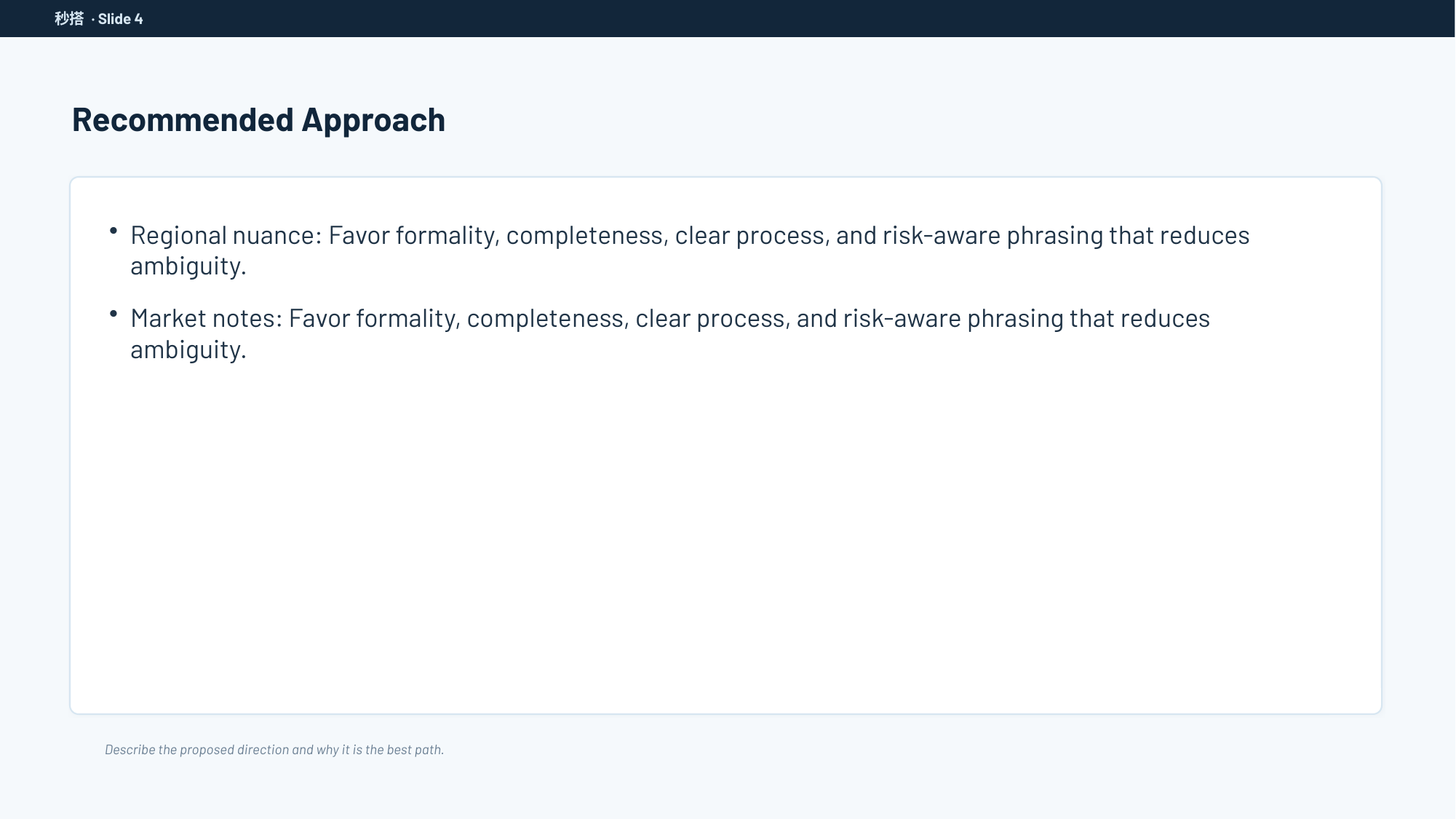

秒搭 · Slide 4
Recommended Approach

Regional nuance: Favor formality, completeness, clear process, and risk-aware phrasing that reduces ambiguity.
Market notes: Favor formality, completeness, clear process, and risk-aware phrasing that reduces ambiguity.
Describe the proposed direction and why it is the best path.